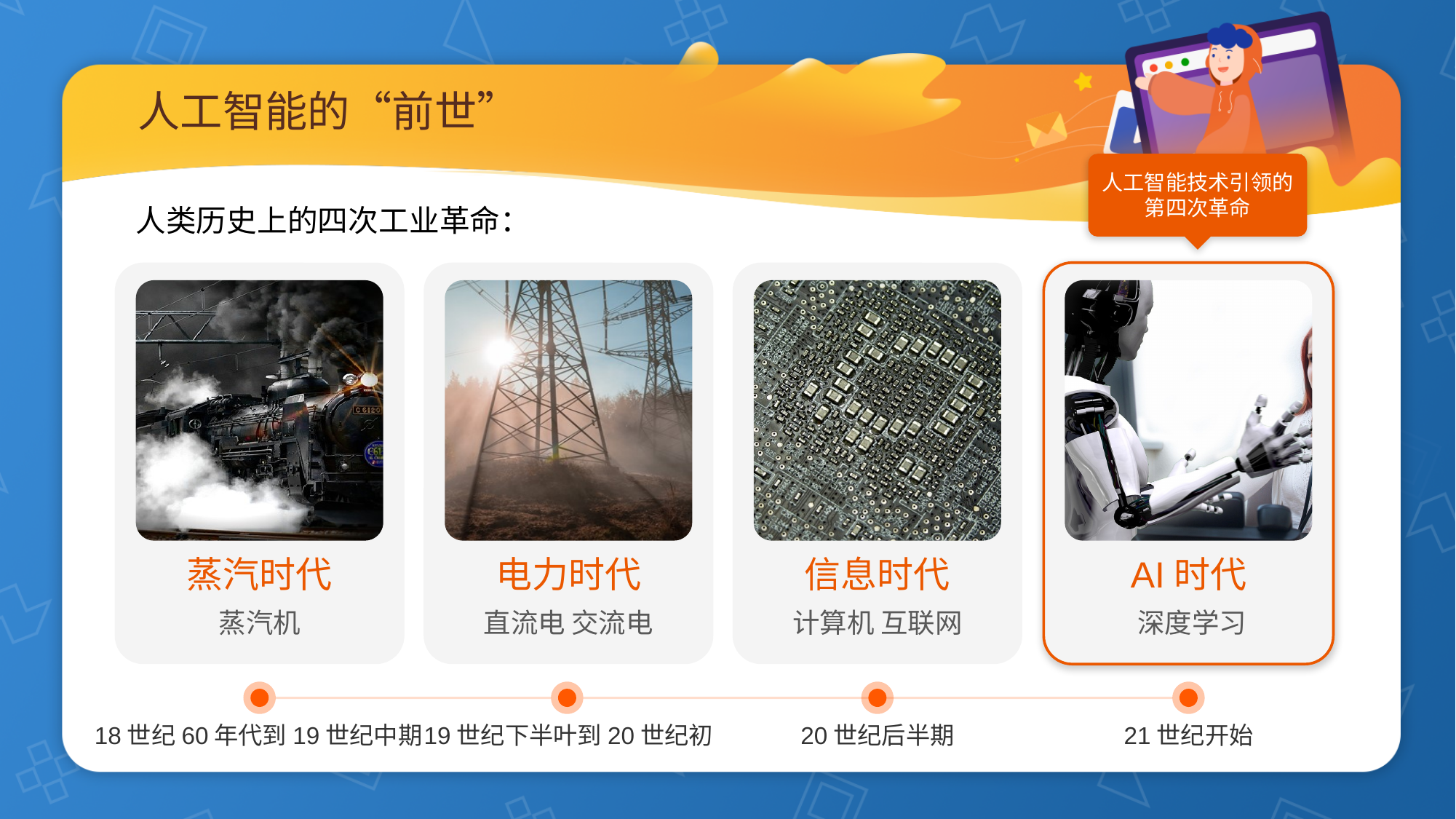

# 人工智能的“前世”

人工智能技术引领的第四次革命
人类历史上的四次工业革命：

电力时代
信息时代
AI时代
蒸汽时代
蒸汽机
直流电 交流电
计算机 互联网
深度学习

18世纪60年代到19世纪中期
19世纪下半叶到20世纪初
20世纪后半期
21世纪开始